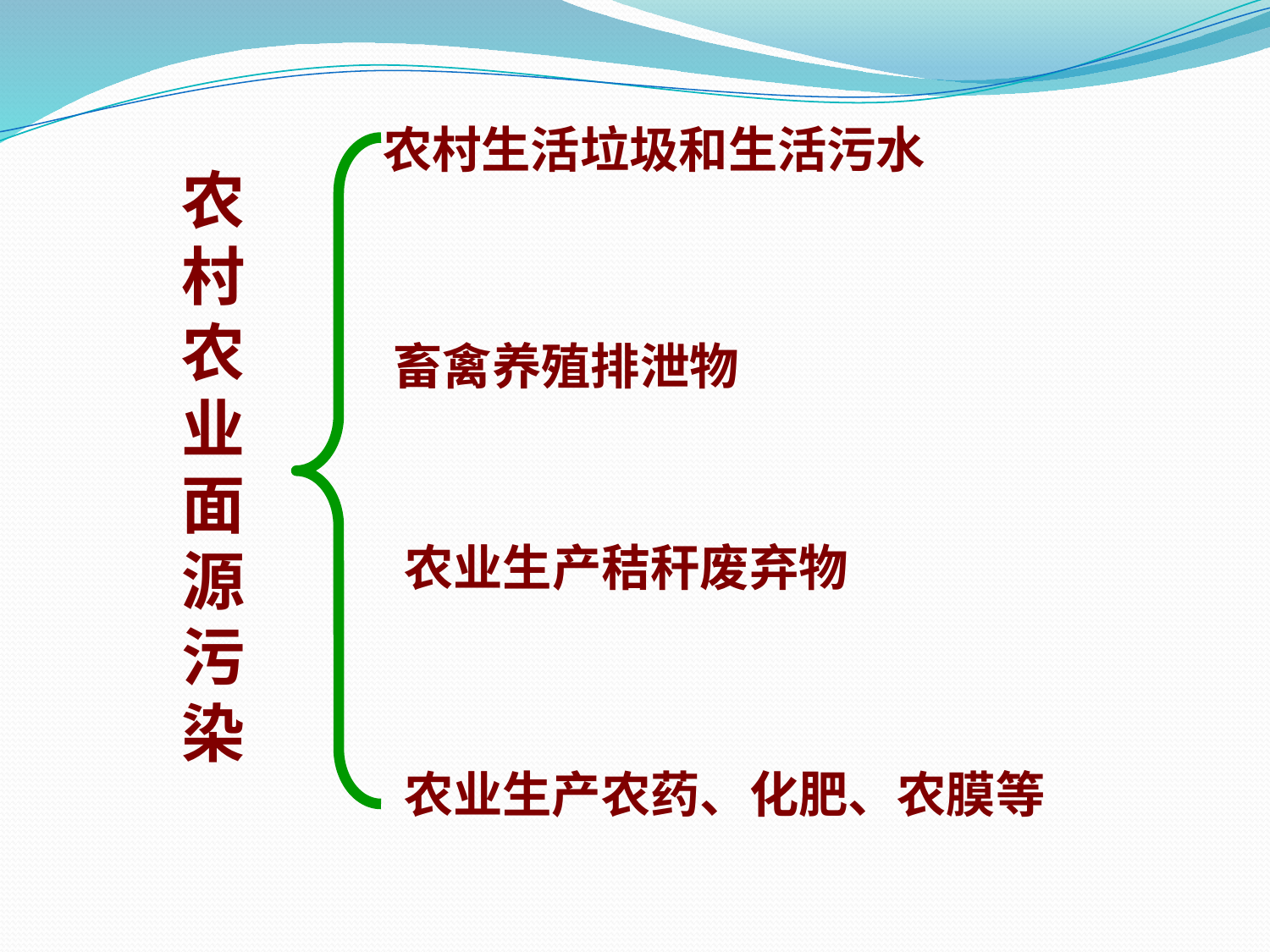

农村生活垃圾和生活污水

农
村
农
业
面
源
污
染
畜禽养殖排泄物
农业生产秸秆废弃物
农业生产农药、化肥、农膜等